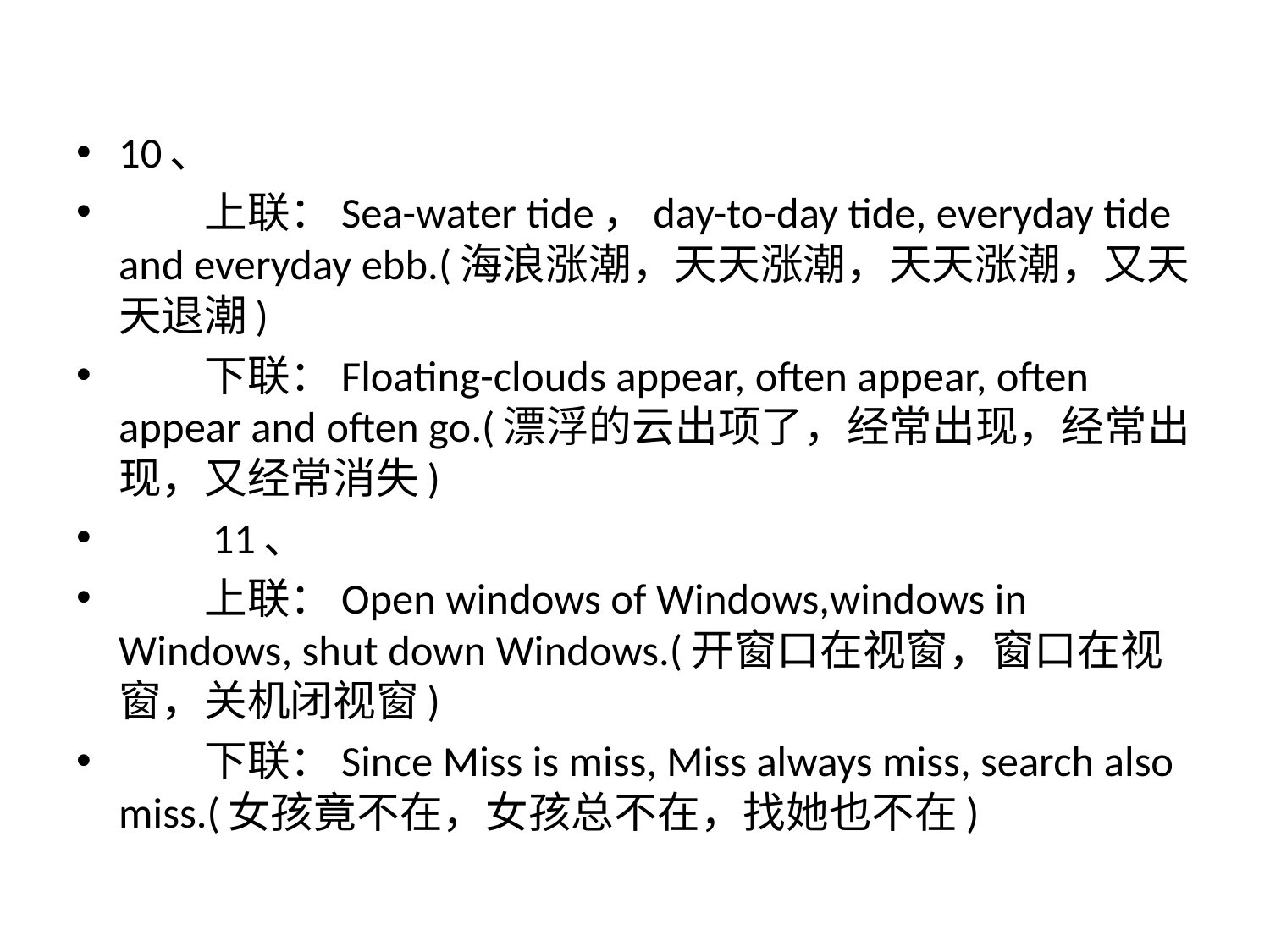

10、
　　上联：Sea-water tide，day-to-day tide, everyday tide and everyday ebb.(海浪涨潮，天天涨潮，天天涨潮，又天天退潮)
　　下联：Floating-clouds appear, often appear, often appear and often go.(漂浮的云出项了，经常出现，经常出现，又经常消失)
　　11、
　　上联：Open windows of Windows,windows in Windows, shut down Windows.(开窗口在视窗，窗口在视窗，关机闭视窗)
　　下联：Since Miss is miss, Miss always miss, search also miss.(女孩竟不在，女孩总不在，找她也不在)